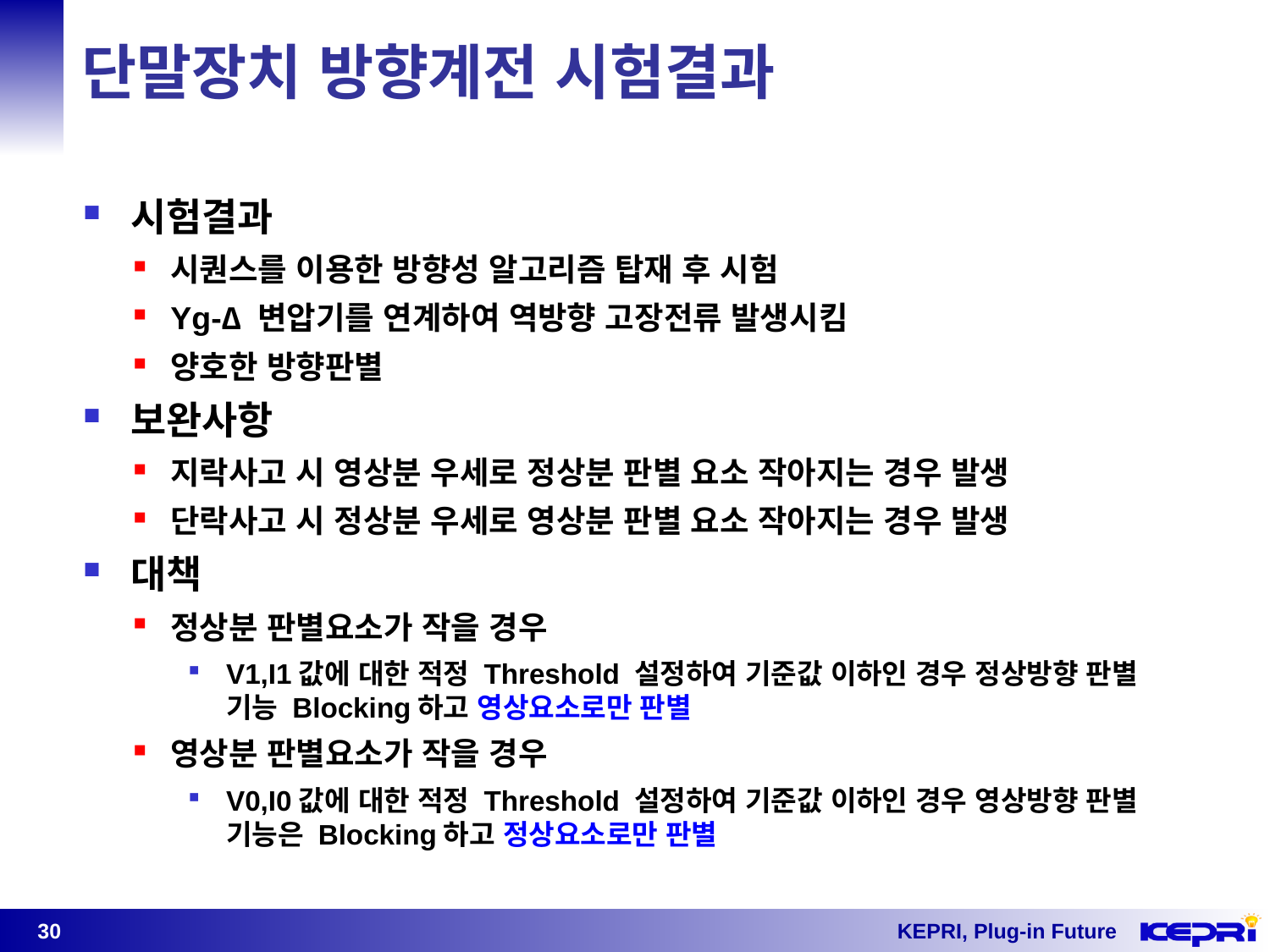

단말장치 방향계전 시험결과
시험결과
시퀀스를 이용한 방향성 알고리즘 탑재 후 시험
Yg-∆ 변압기를 연계하여 역방향 고장전류 발생시킴
양호한 방향판별
보완사항
지락사고 시 영상분 우세로 정상분 판별 요소 작아지는 경우 발생
단락사고 시 정상분 우세로 영상분 판별 요소 작아지는 경우 발생
대책
정상분 판별요소가 작을 경우
V1,I1값에 대한 적정 Threshold 설정하여 기준값 이하인 경우 정상방향 판별 기능 Blocking하고 영상요소로만 판별
영상분 판별요소가 작을 경우
V0,I0값에 대한 적정 Threshold 설정하여 기준값 이하인 경우 영상방향 판별 기능은 Blocking하고 정상요소로만 판별